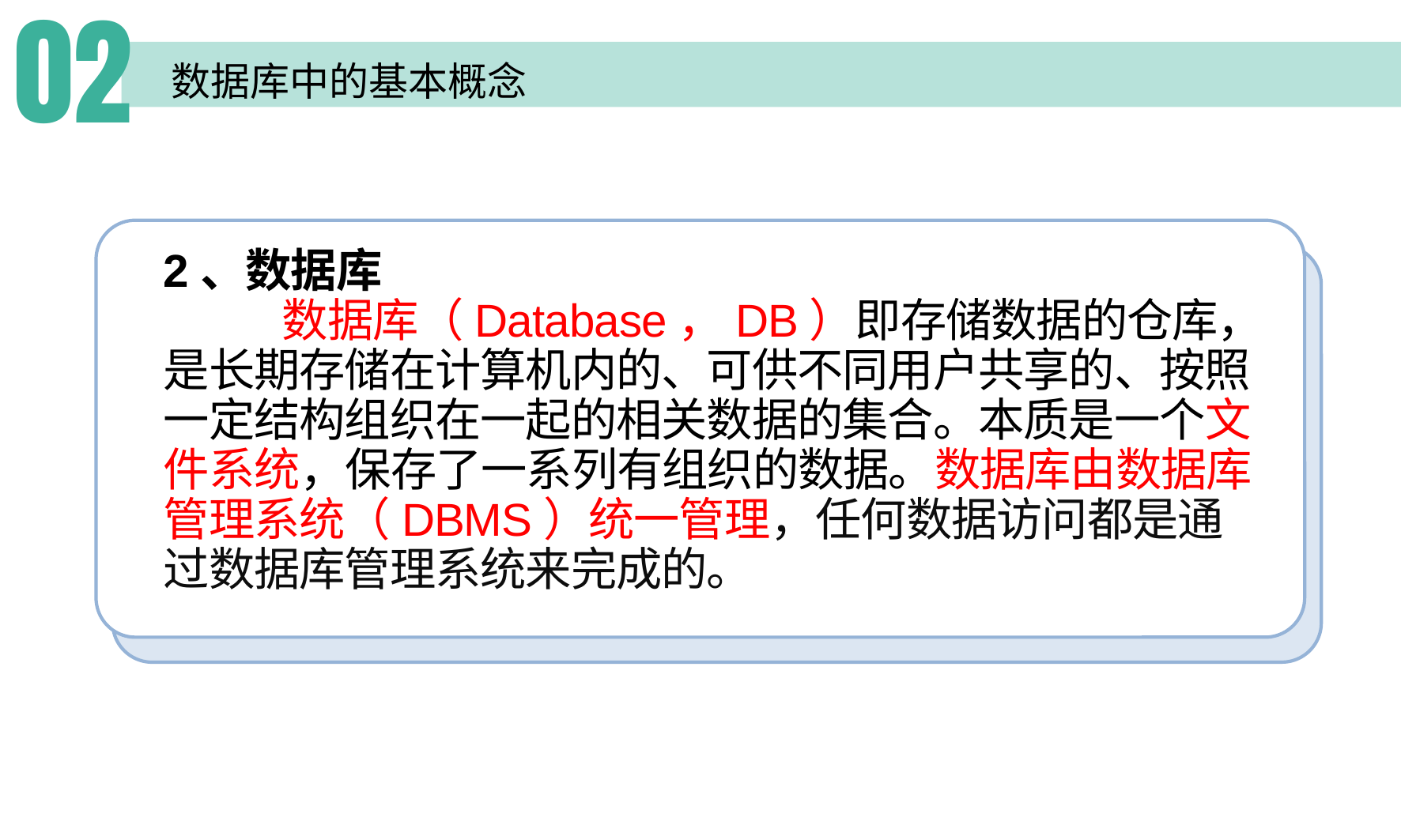

02

  数据库中的基本概念

2、数据库
	数据库（Database，DB）即存储数据的仓库，是长期存储在计算机内的、可供不同用户共享的、按照一定结构组织在一起的相关数据的集合。本质是一个文件系统，保存了一系列有组织的数据。数据库由数据库管理系统（DBMS）统一管理，任何数据访问都是通过数据库管理系统来完成的。